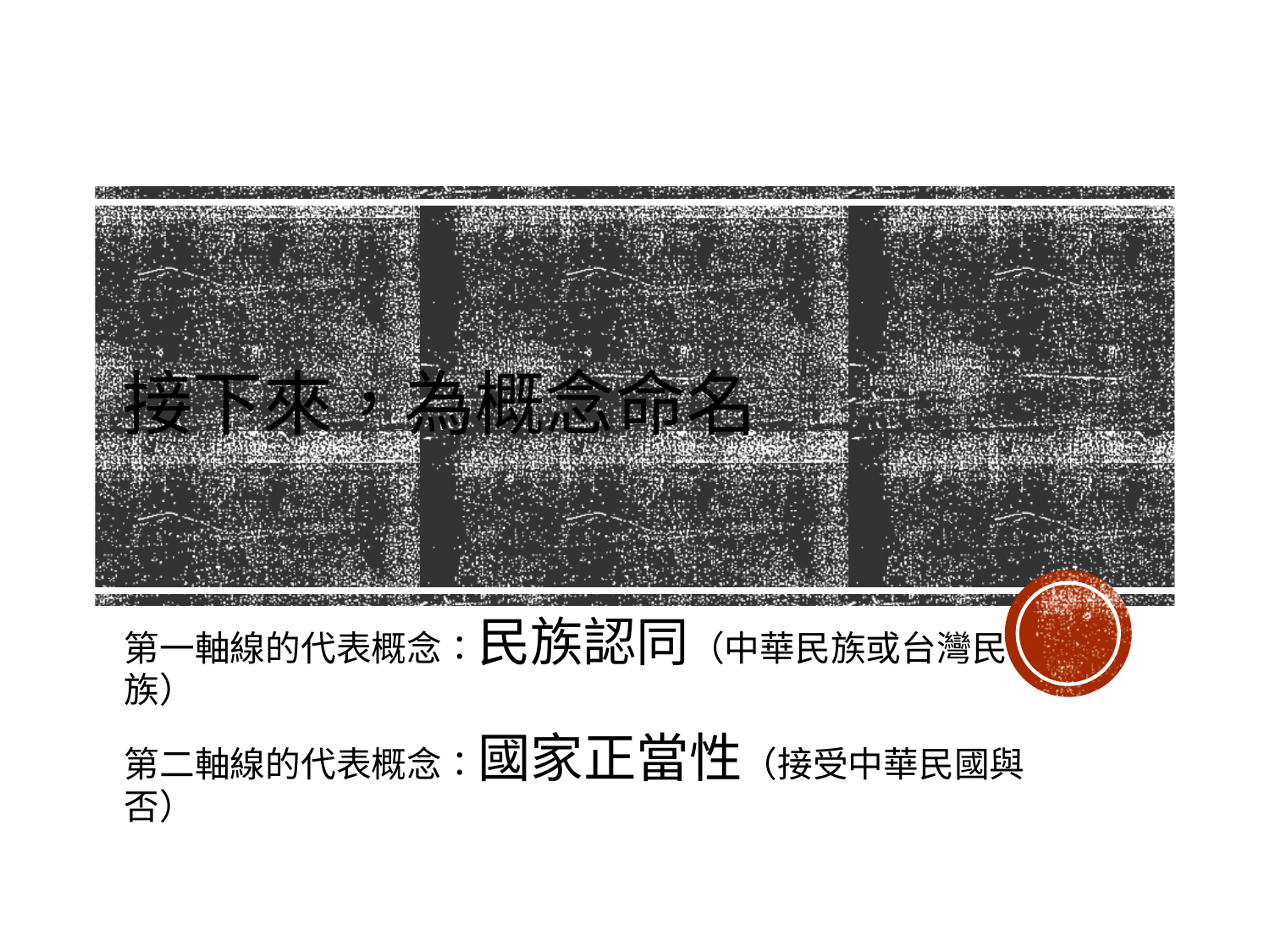

# 接下來，為概念命名
第一軸線的代表概念：民族認同（中華民族或台灣民族）
第二軸線的代表概念：國家正當性（接受中華民國與否）